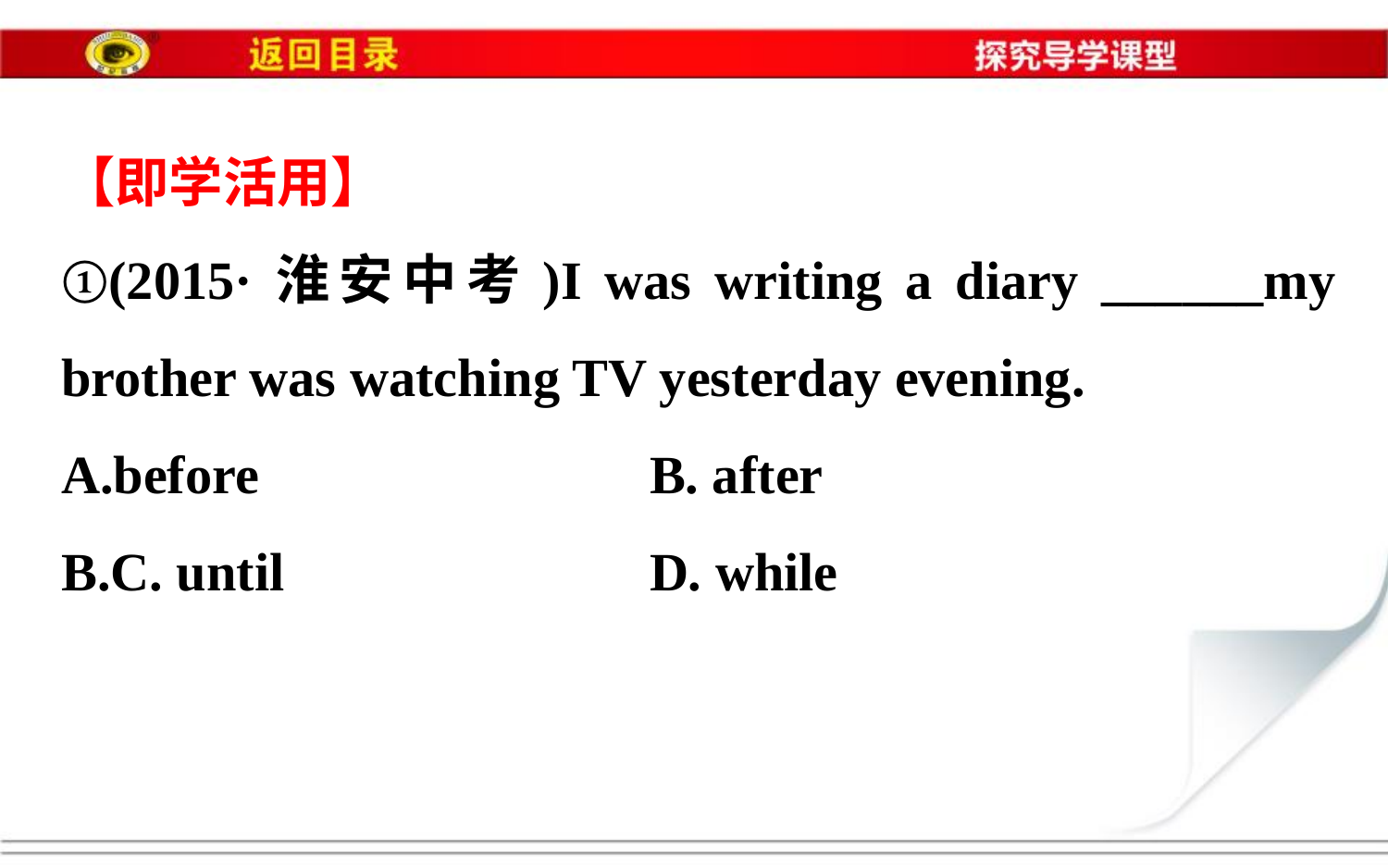

【即学活用】
①(2015·淮安中考)I was writing a diary ______my brother was watching TV yesterday evening.
before　　　		B. after
C. until　　　		D. while